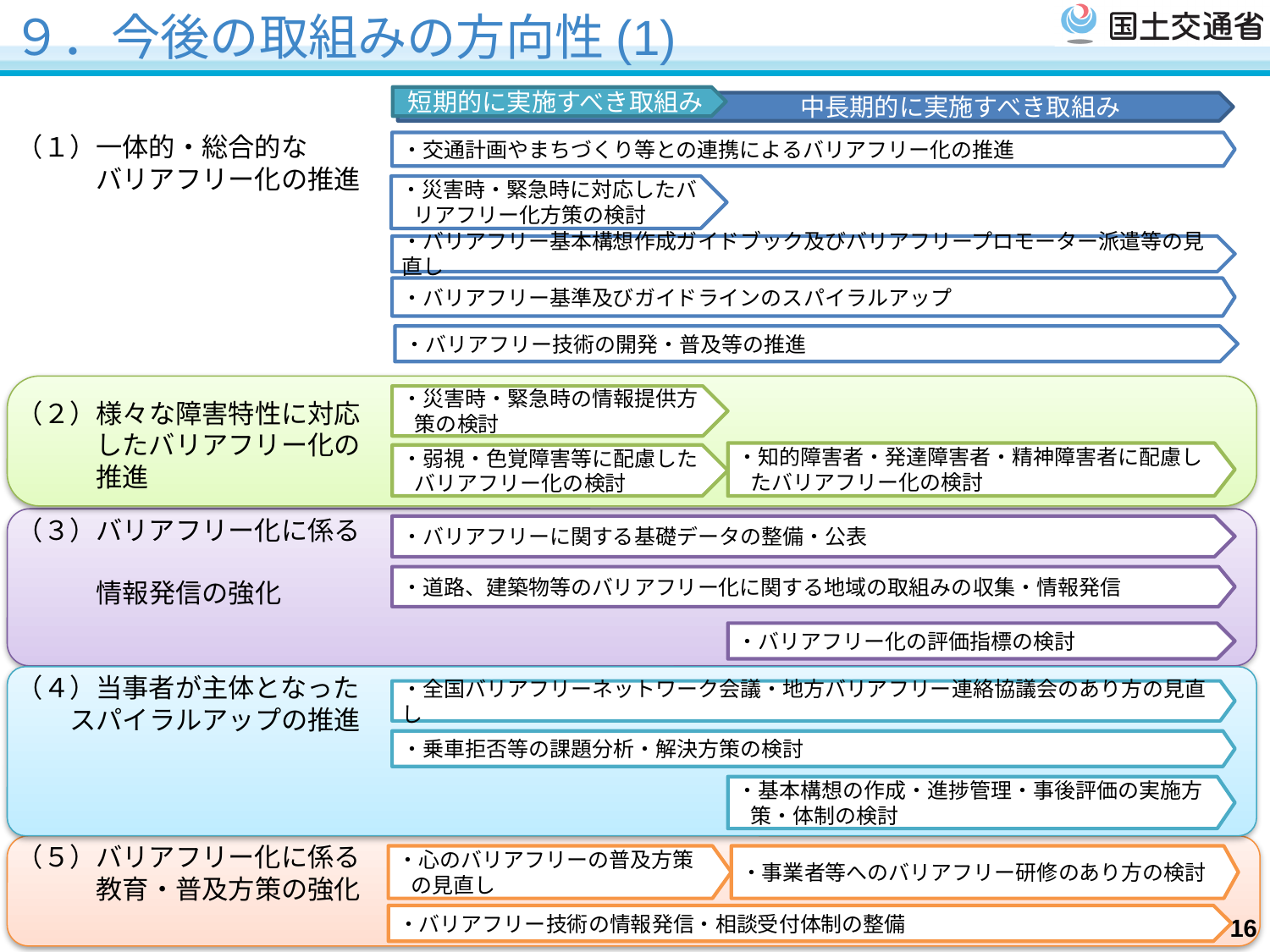

９．今後の取組みの方向性(1)
短期的に実施すべき取組み
　　　　　　　　　　　　　　中長期的に実施すべき取組み
（１）一体的・総合的な
　　　バリアフリー化の推進
・交通計画やまちづくり等との連携によるバリアフリー化の推進
・災害時・緊急時に対応したバリアフリー化方策の検討
・バリアフリー基本構想作成ガイドブック及びバリアフリープロモーター派遣等の見直し
・バリアフリー基準及びガイドラインのスパイラルアップ
・バリアフリー技術の開発・普及等の推進

・災害時・緊急時の情報提供方策の検討
（２）様々な障害特性に対応
　　　したバリアフリー化の
　　　推進
・知的障害者・発達障害者・精神障害者に配慮したバリアフリー化の検討
・弱視・色覚障害等に配慮したバリアフリー化の検討

（３）バリアフリー化に係る
　　　情報発信の強化
・バリアフリーに関する基礎データの整備・公表
・道路、建築物等のバリアフリー化に関する地域の取組みの収集・情報発信
・バリアフリー化の評価指標の検討
（４）当事者が主体となった
　　スパイラルアップの推進

・全国バリアフリーネットワーク会議・地方バリアフリー連絡協議会のあり方の見直し
・乗車拒否等の課題分析・解決方策の検討
・基本構想の作成・進捗管理・事後評価の実施方策・体制の検討

（５）バリアフリー化に係る
　　　教育・普及方策の強化
・心のバリアフリーの普及方策の見直し
・事業者等へのバリアフリー研修のあり方の検討
・バリアフリー技術の情報発信・相談受付体制の整備
16